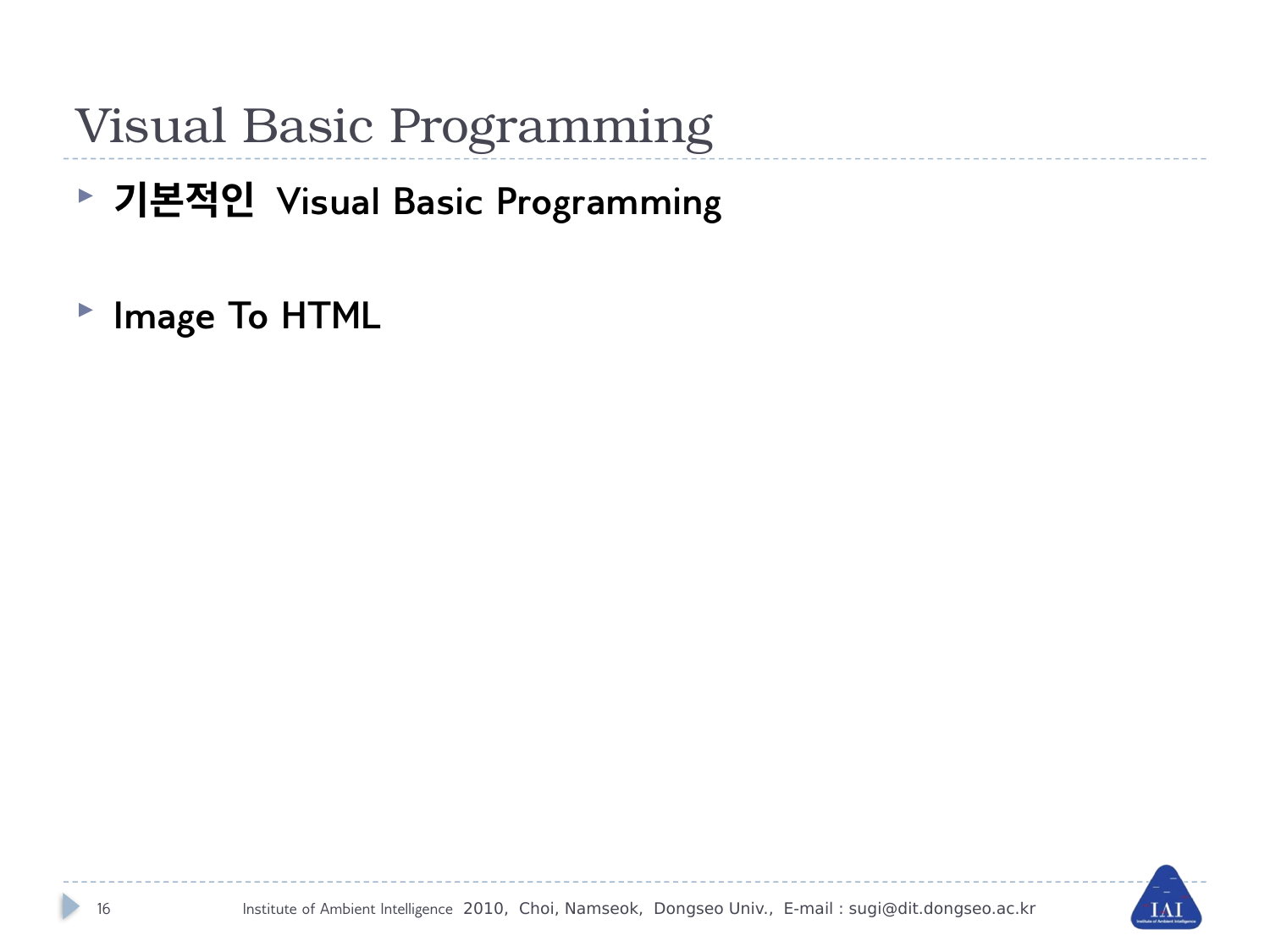

# Visual Basic Programming
기본적인 Visual Basic Programming

Image To HTML